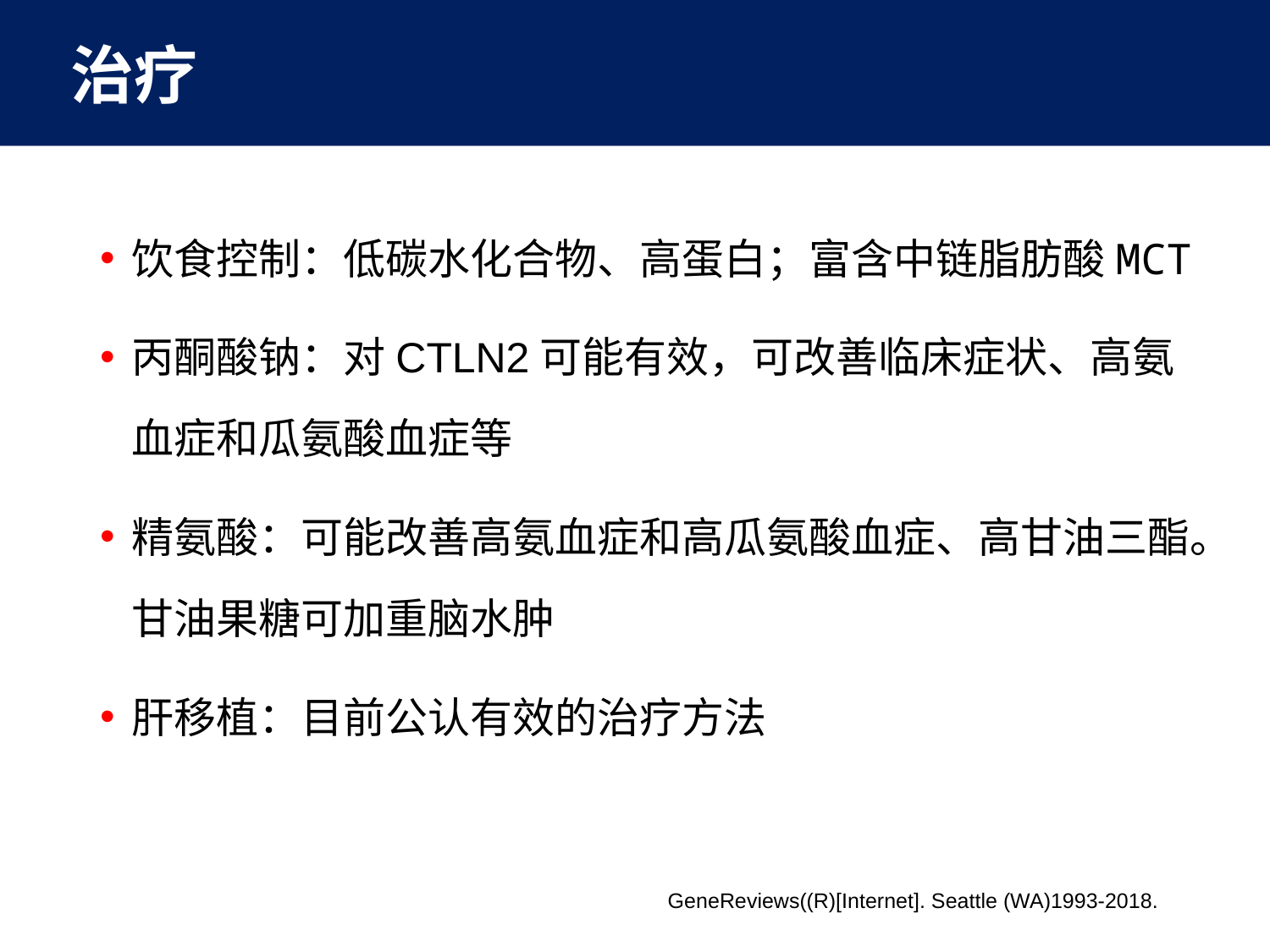

治疗
饮食控制：低碳水化合物、高蛋白；富含中链脂肪酸MCT
丙酮酸钠：对CTLN2可能有效，可改善临床症状、高氨血症和瓜氨酸血症等
精氨酸：可能改善高氨血症和高瓜氨酸血症、高甘油三酯。甘油果糖可加重脑水肿
肝移植：目前公认有效的治疗方法
GeneReviews((R)[Internet]. Seattle (WA)1993-2018.